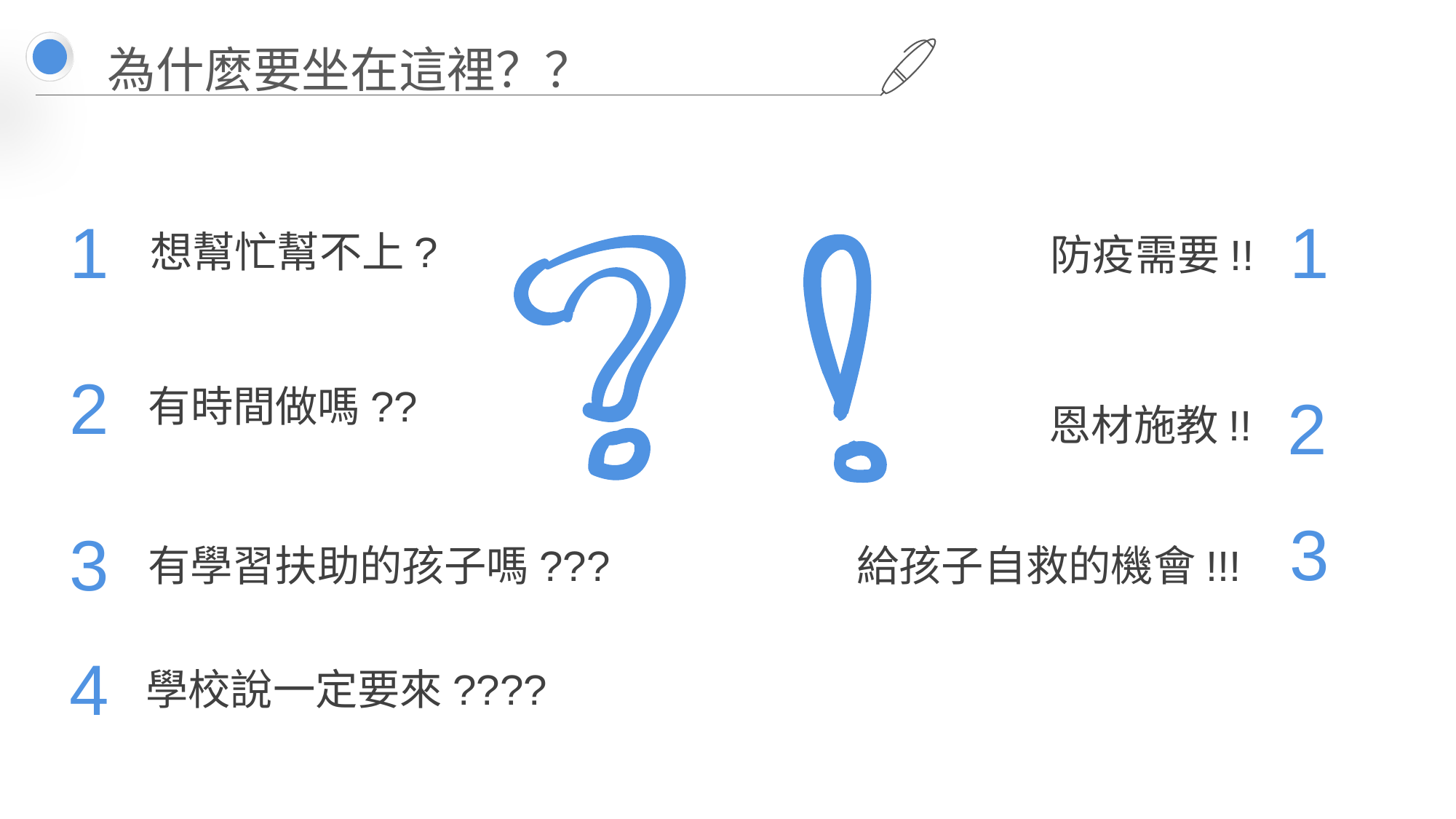

為什麼要坐在這裡？？

1
防疫需要!!
1
想幫忙幫不上?

2
有時間做嗎??
2
恩材施教!!
3
給孩子自救的機會!!!
3
有學習扶助的孩子嗎???
4
學校說一定要來????